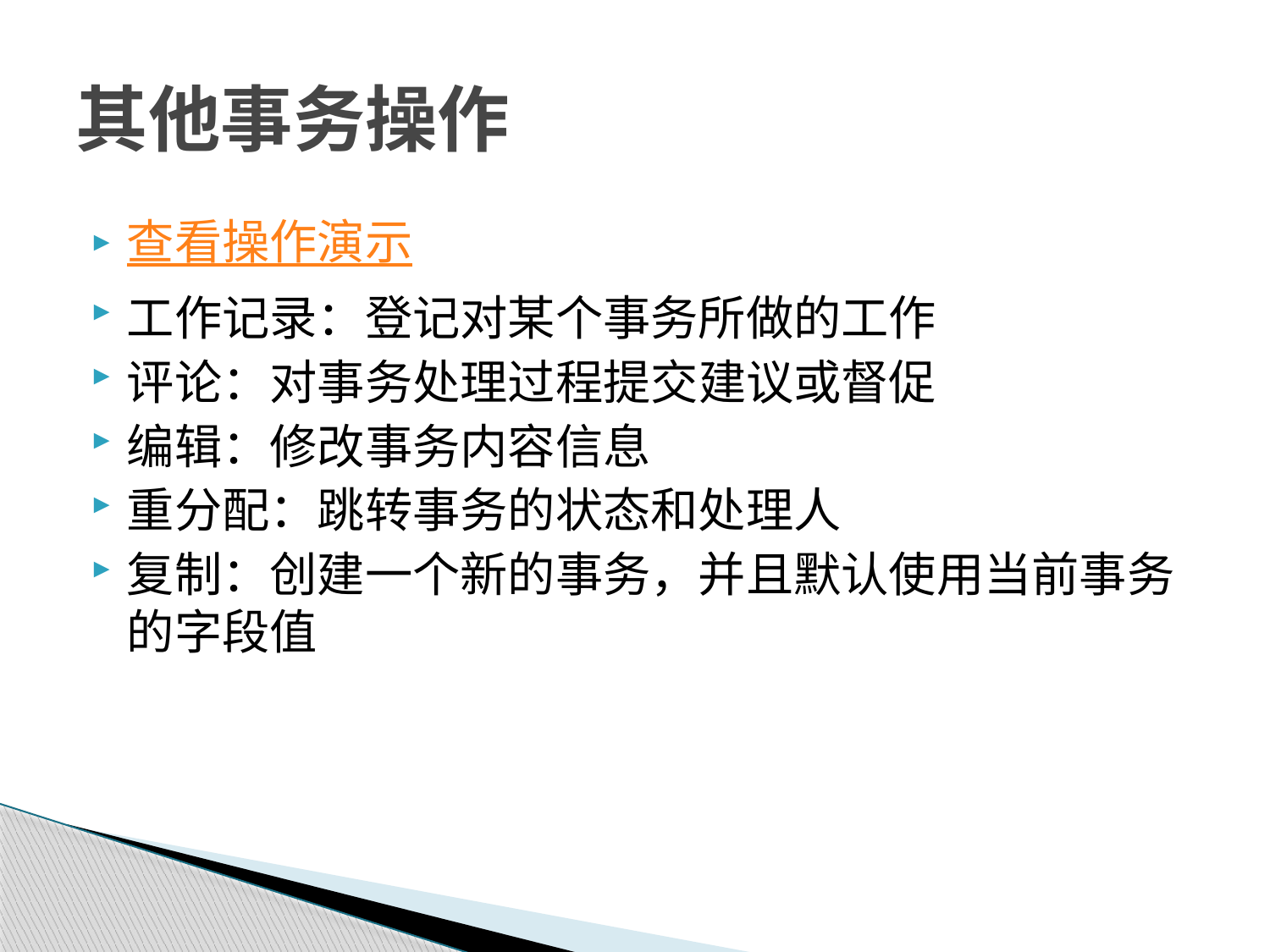

# 其他事务操作
查看操作演示
工作记录：登记对某个事务所做的工作
评论：对事务处理过程提交建议或督促
编辑：修改事务内容信息
重分配：跳转事务的状态和处理人
复制：创建一个新的事务，并且默认使用当前事务的字段值